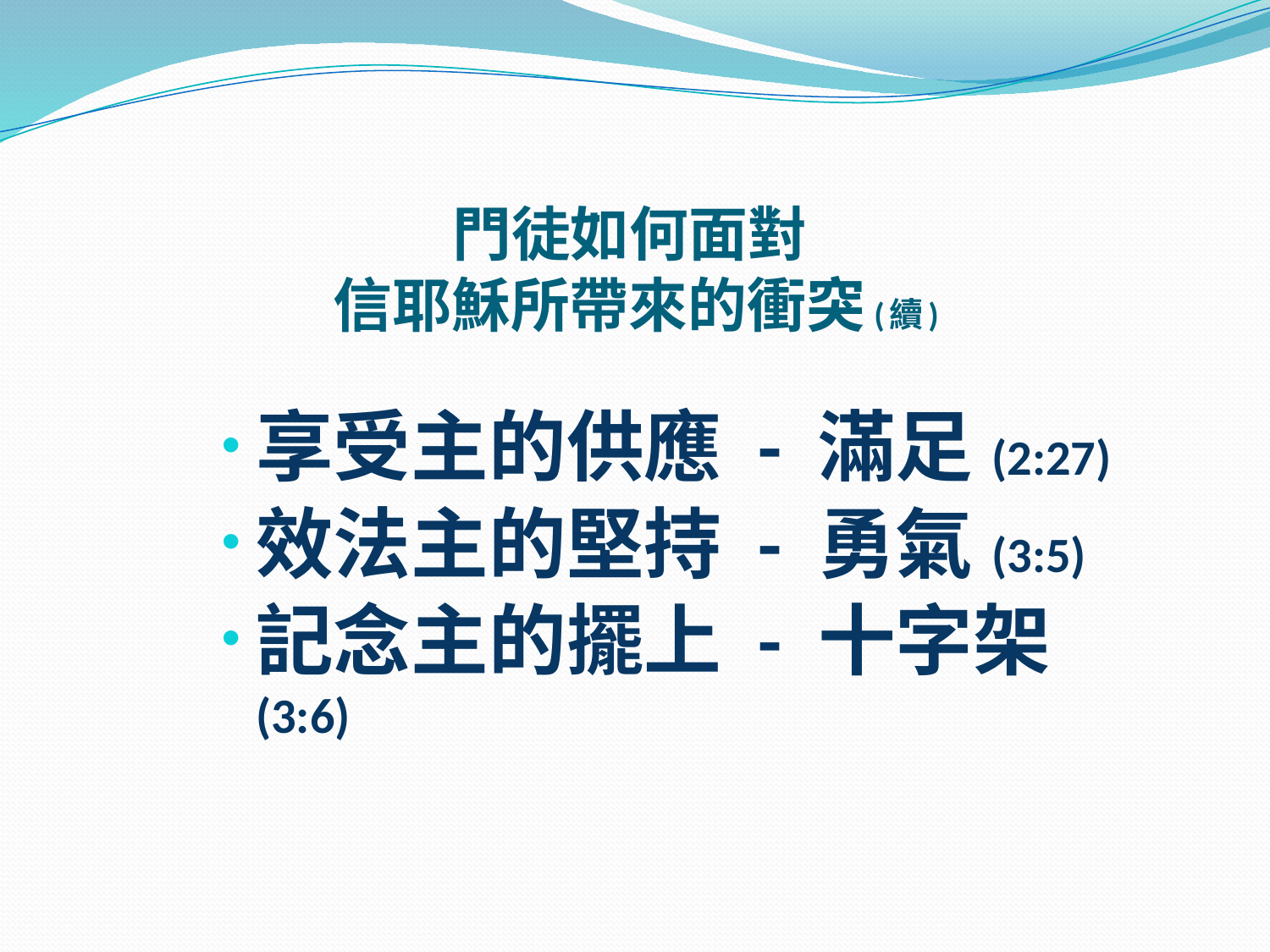

# 門徒如何面對 信耶穌所帶來的衝突(續)
享受主的供應 - 滿足(2:27)
效法主的堅持 - 勇氣(3:5)
記念主的擺上 - 十字架(3:6)